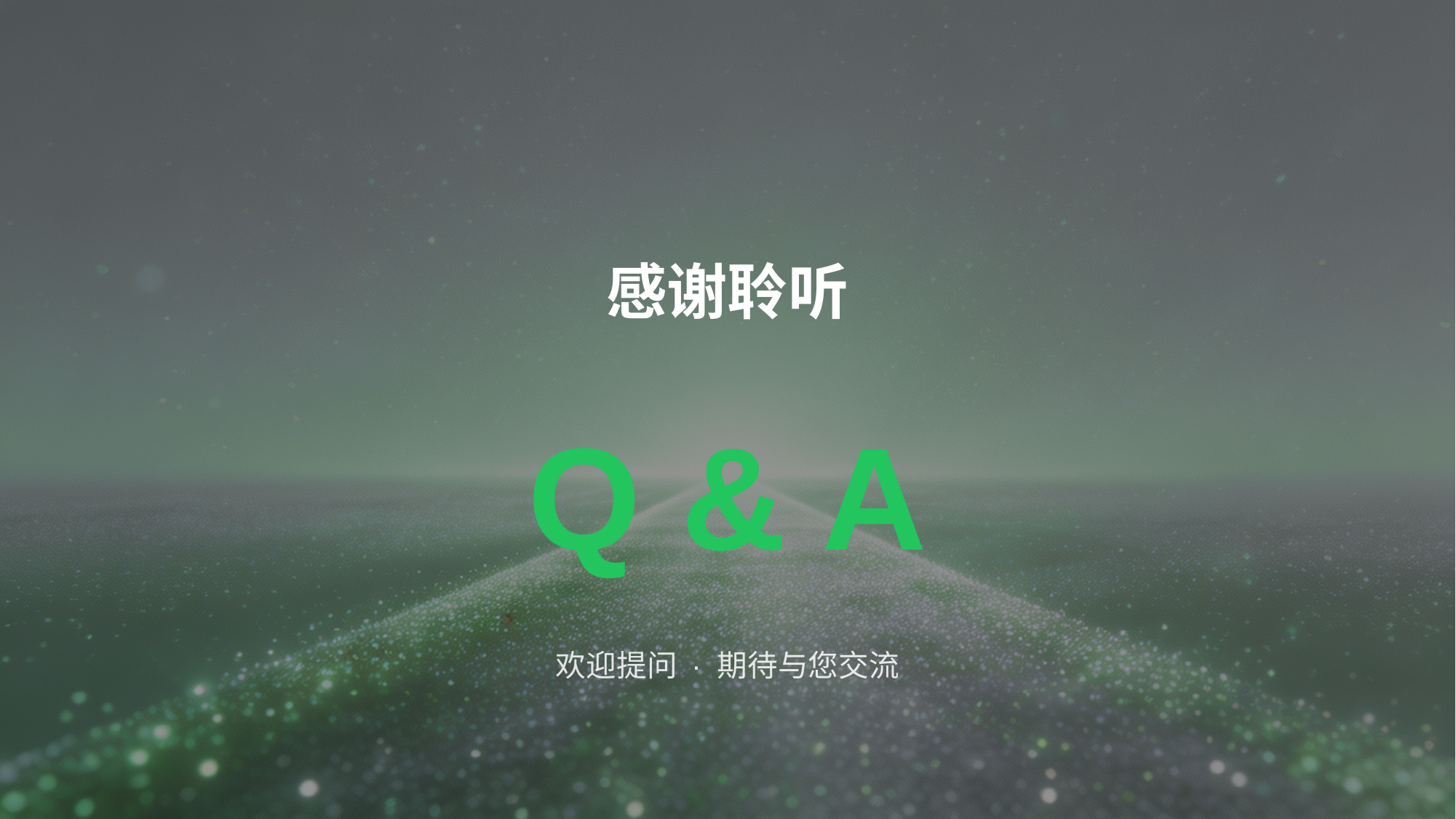

感谢聆听
Q & A
欢迎提问 · 期待与您交流